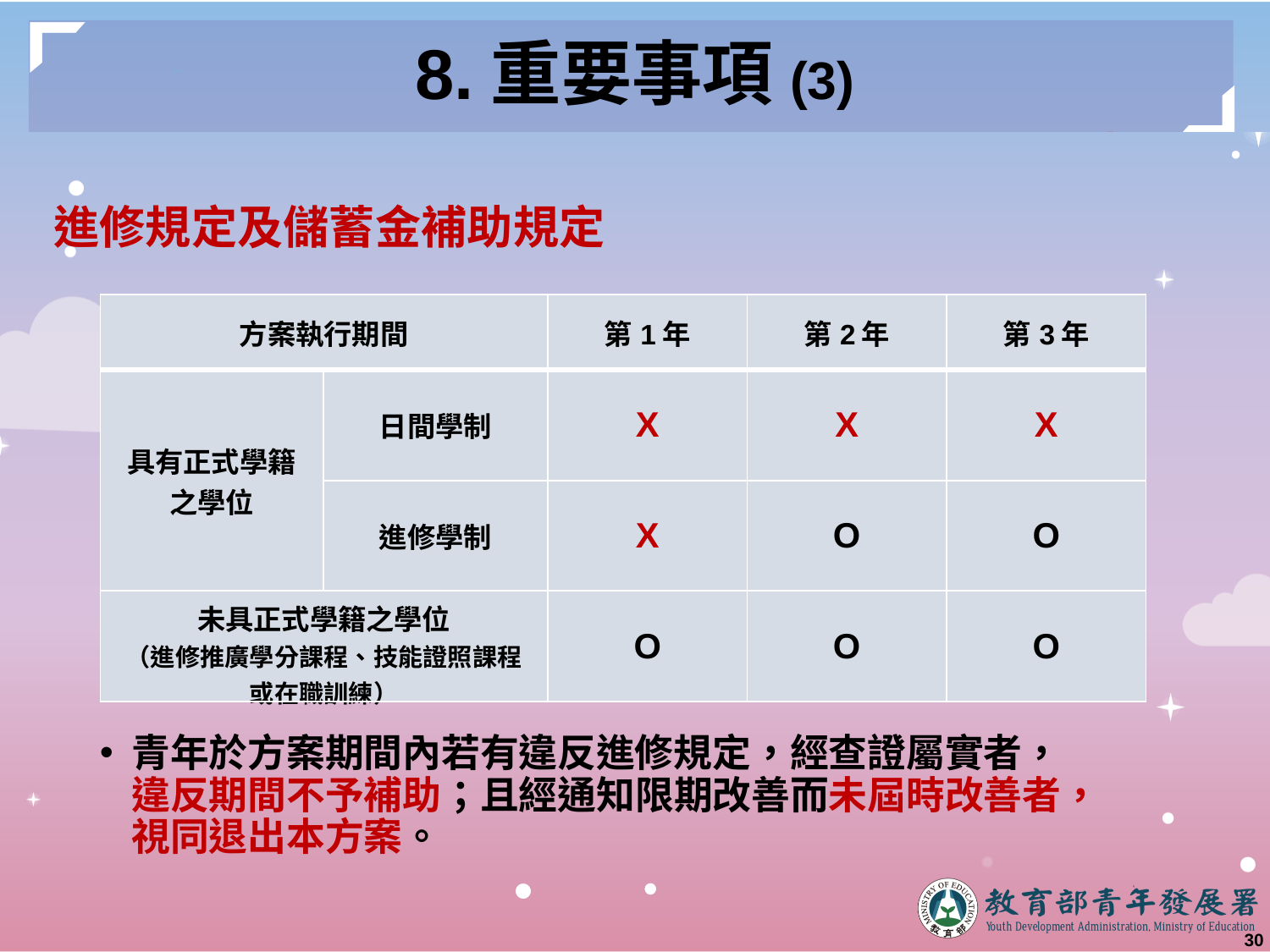

# 8.重要事項(3)
進修規定及儲蓄金補助規定
| 方案執行期間 |  | 第1年 | 第2年 | 第3年 |
| --- | --- | --- | --- | --- |
| 具有正式學籍 之學位 | 日間學制 | X | X | X |
|  | 進修學制 | X | O | O |
| 未具正式學籍之學位 （進修推廣學分課程、技能證照課程 或在職訓練） |  | O | O | O |
青年於方案期間內若有違反進修規定，經查證屬實者，違反期間不予補助；且經通知限期改善而未屆時改善者，視同退出本方案。
30